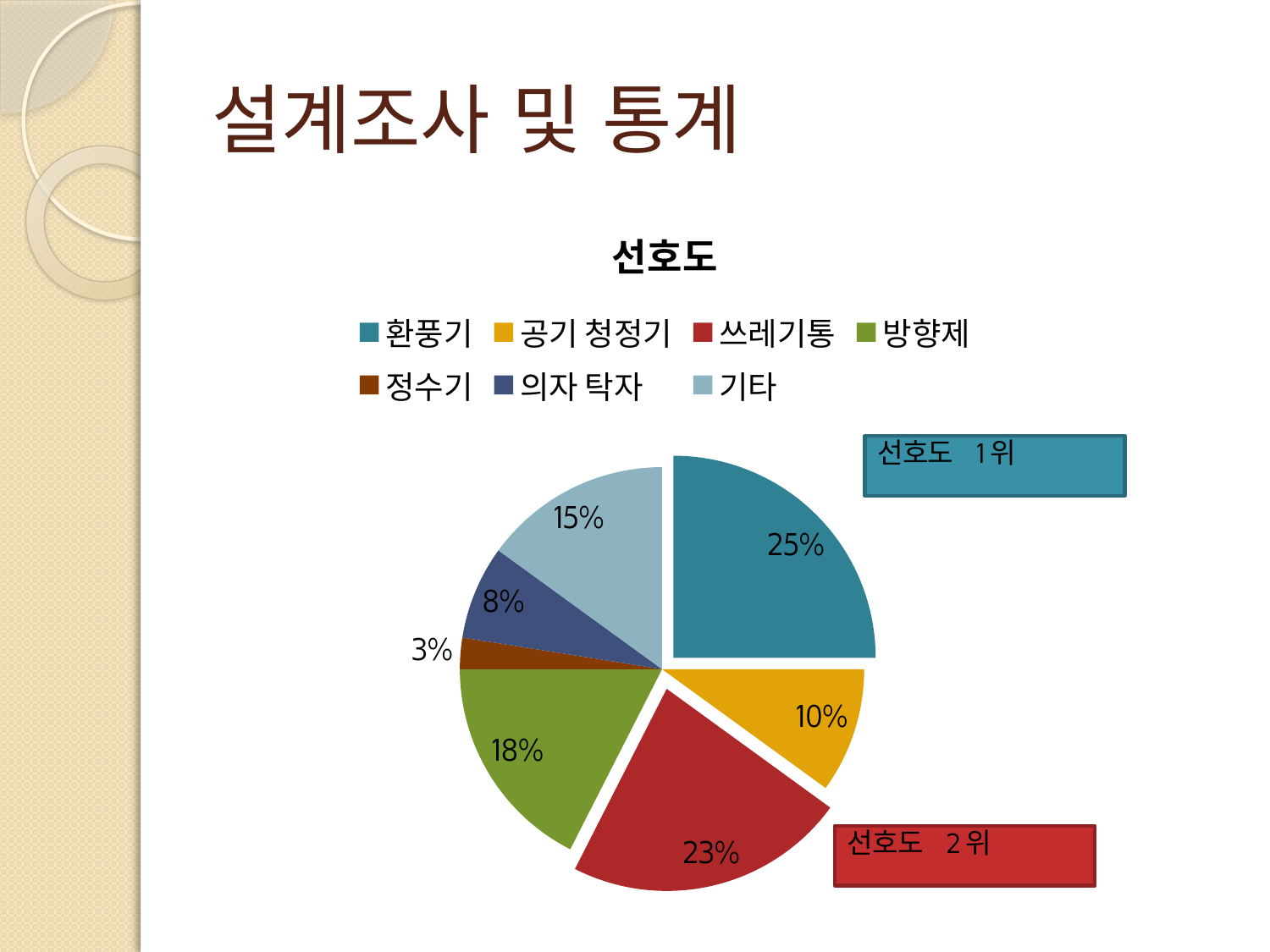

# 설계조사 및 통계

### Chart:

| Category | 선호도 |
|---|---|
| 환풍기 | 10.0 |
| 공기 청정기 | 4.0 |
| 쓰레기통 | 9.0 |
| 방향제 | 7.0 |
| 정수기 | 1.0 |
| 의자 탁자 | 3.0 |
| 기타 | 6.0 |